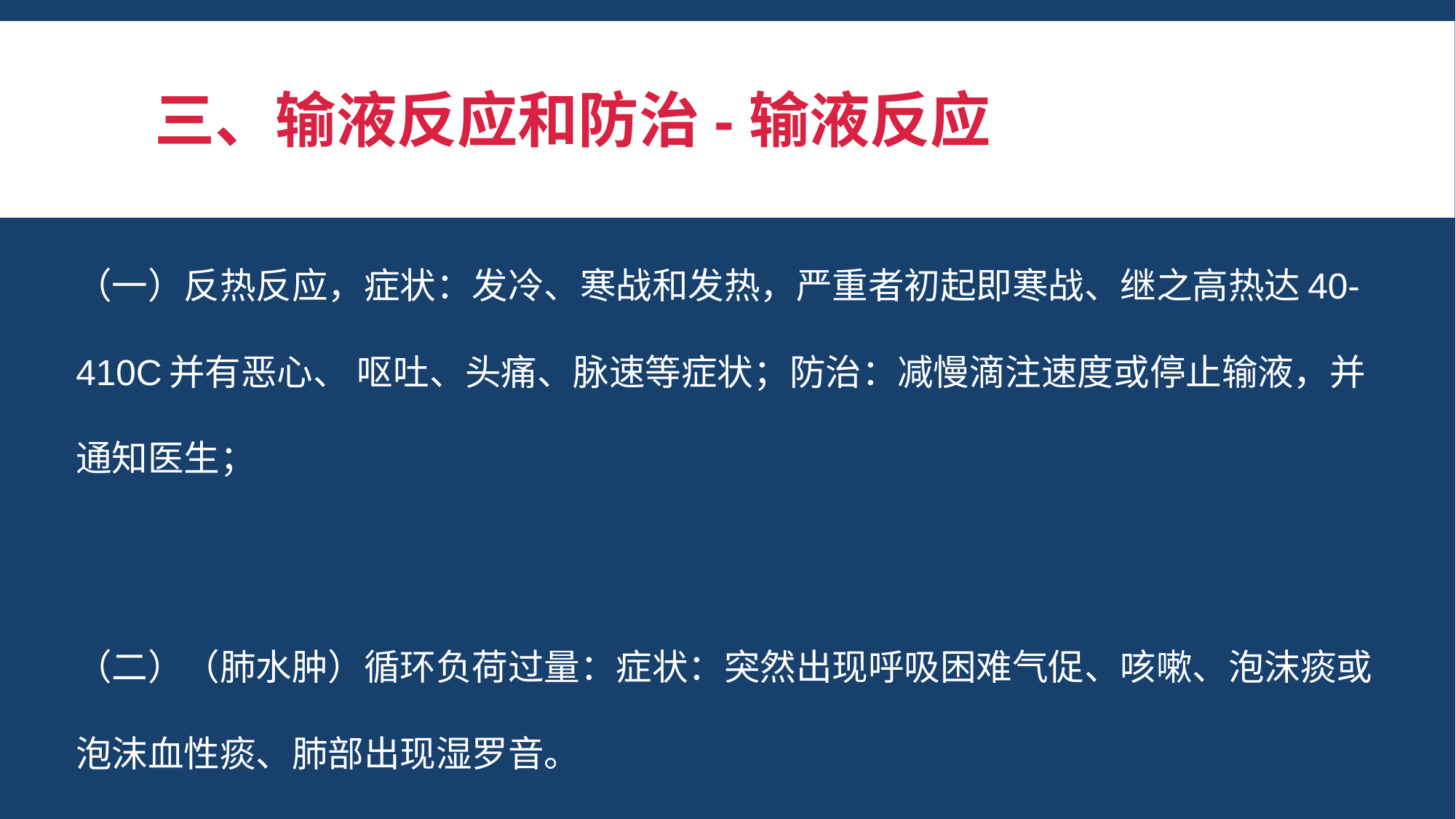

# 三、输液反应和防治-输液反应
（一）反热反应，症状：发冷、寒战和发热，严重者初起即寒战、继之高热达40-410C并有恶心、 呕吐、头痛、脉速等症状；防治：减慢滴注速度或停止输液，并通知医生；

（二）（肺水肿）循环负荷过量：症状：突然出现呼吸困难气促、咳嗽、泡沫痰或泡沫血性痰、肺部出现湿罗音。